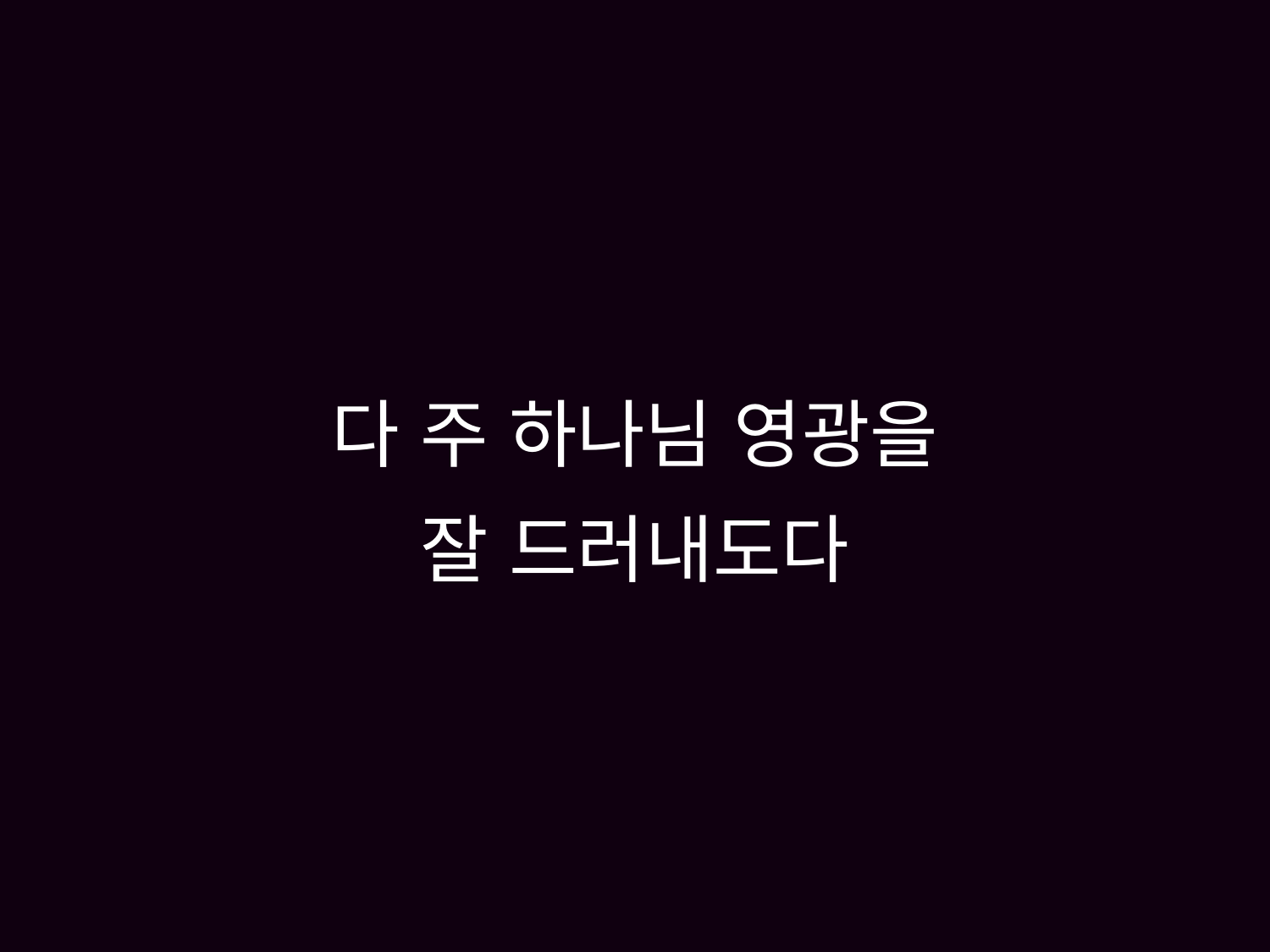

# 다 주 하나님 영광을 잘 드러내도다